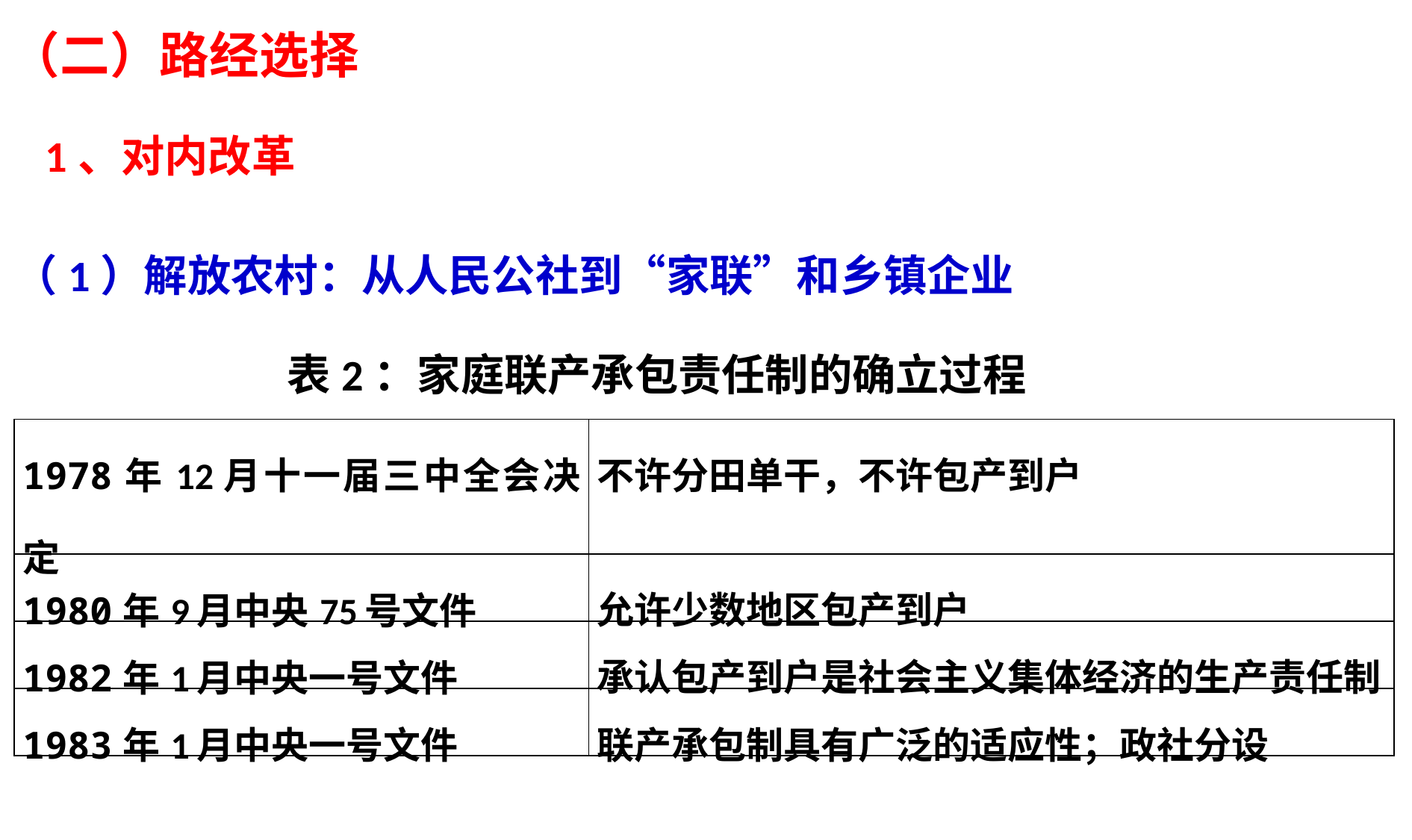

（二）路经选择
1、对内改革
（1）解放农村：从人民公社到“家联”和乡镇企业
表2：家庭联产承包责任制的确立过程
| 1978年12月十一届三中全会决定 | 不许分田单干，不许包产到户 |
| --- | --- |
| 1980年9月中央75号文件 | 允许少数地区包产到户 |
| 1982年1月中央一号文件 | 承认包产到户是社会主义集体经济的生产责任制 |
| 1983年1月中央一号文件 | 联产承包制具有广泛的适应性；政社分设 |